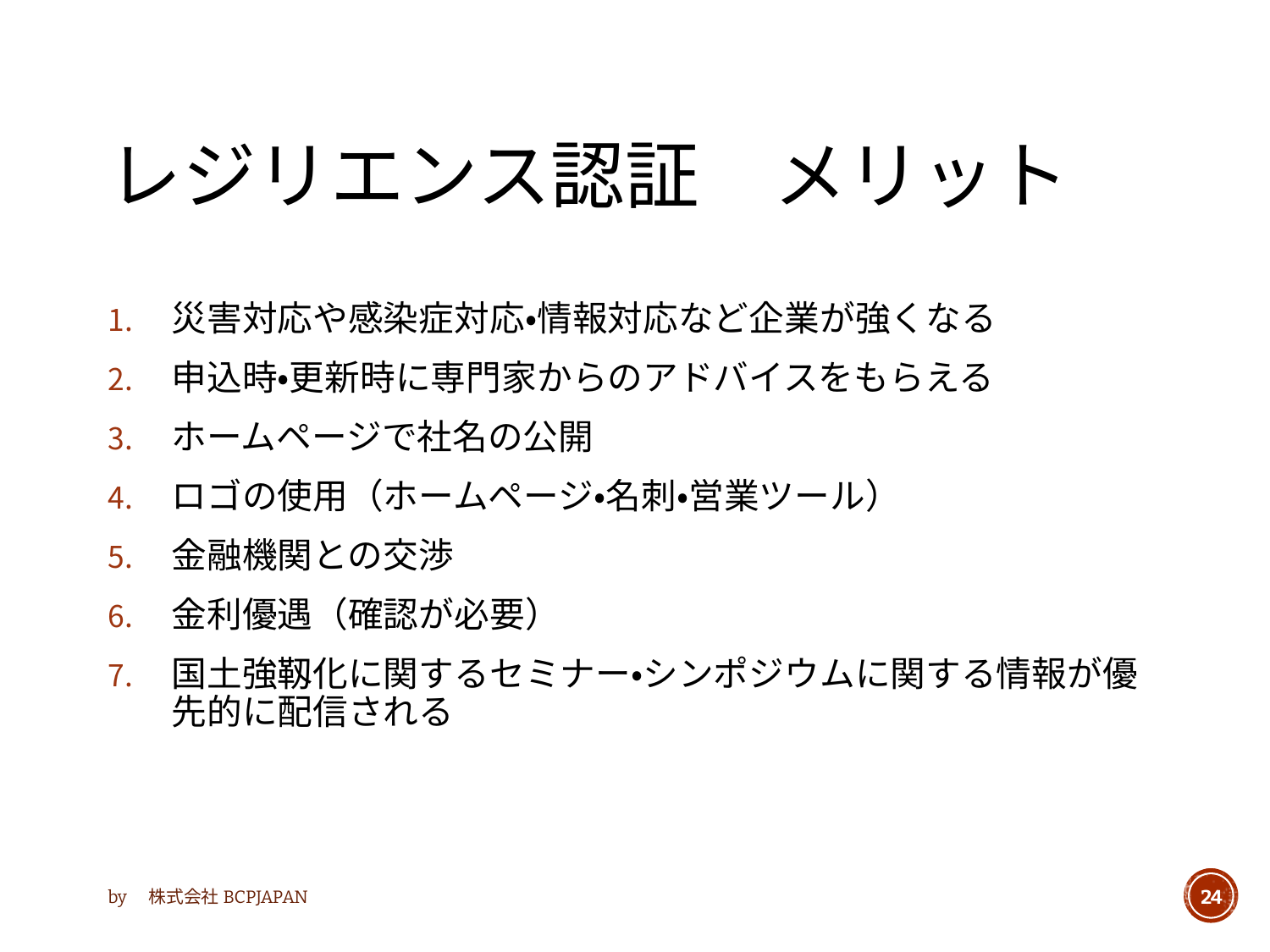

# レジリエンス認証　メリット
災害対応や感染症対応・情報対応など企業が強くなる
申込時・更新時に専門家からのアドバイスをもらえる
ホームページで社名の公開
ロゴの使用（ホームページ・名刺・営業ツール）
金融機関との交渉
金利優遇（確認が必要）
国土強靱化に関するセミナー・シンポジウムに関する情報が優先的に配信される

by　株式会社BCPJAPAN
24